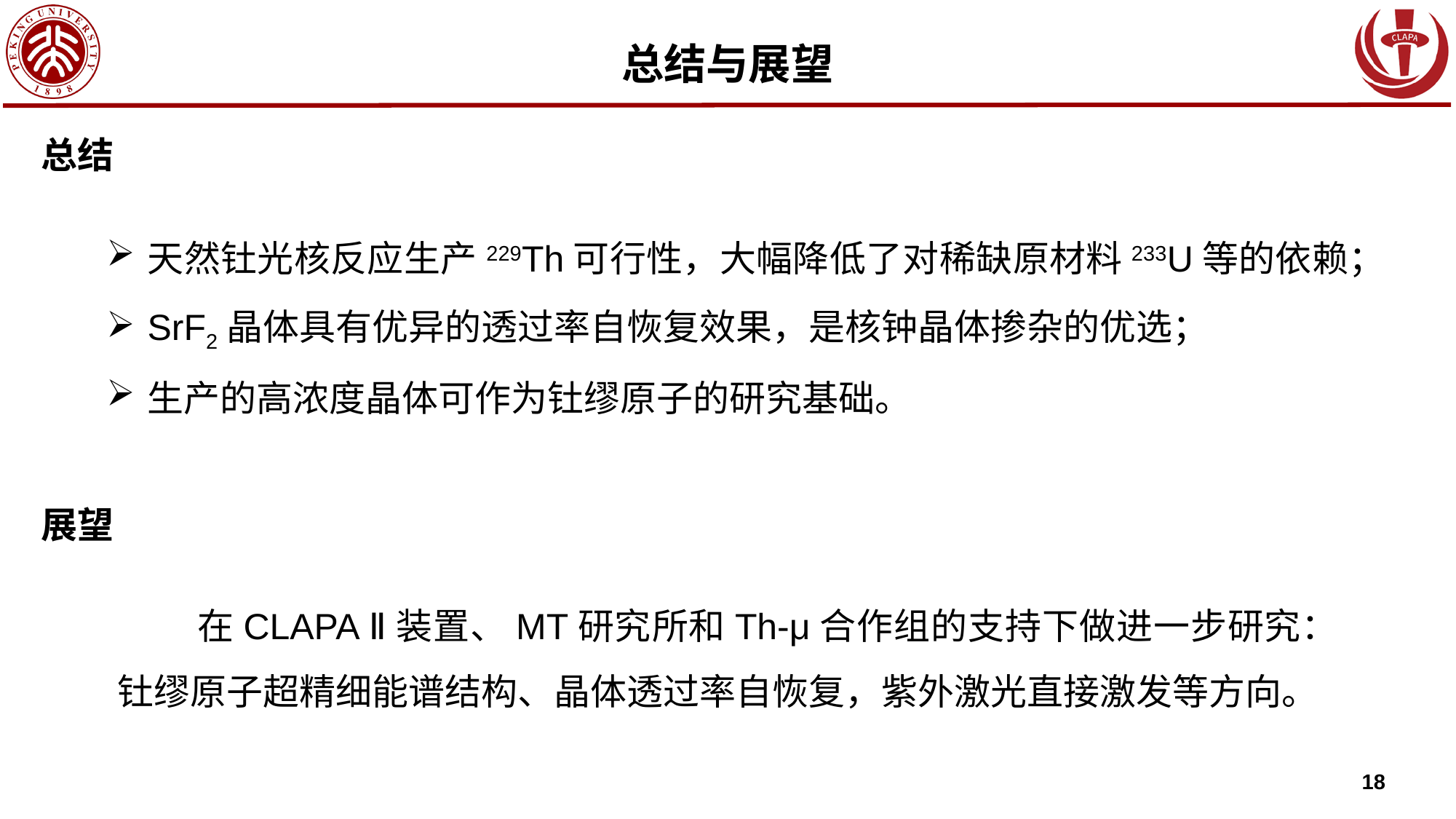

总结与展望
总结
天然钍光核反应生产229Th可行性，大幅降低了对稀缺原材料233U等的依赖；
SrF2晶体具有优异的透过率自恢复效果，是核钟晶体掺杂的优选；
生产的高浓度晶体可作为钍缪原子的研究基础。
展望
        在CLAPA Ⅱ装置、MT研究所和Th-μ合作组的支持下做进一步研究：钍缪原子超精细能谱结构、晶体透过率自恢复，紫外激光直接激发等方向。
18